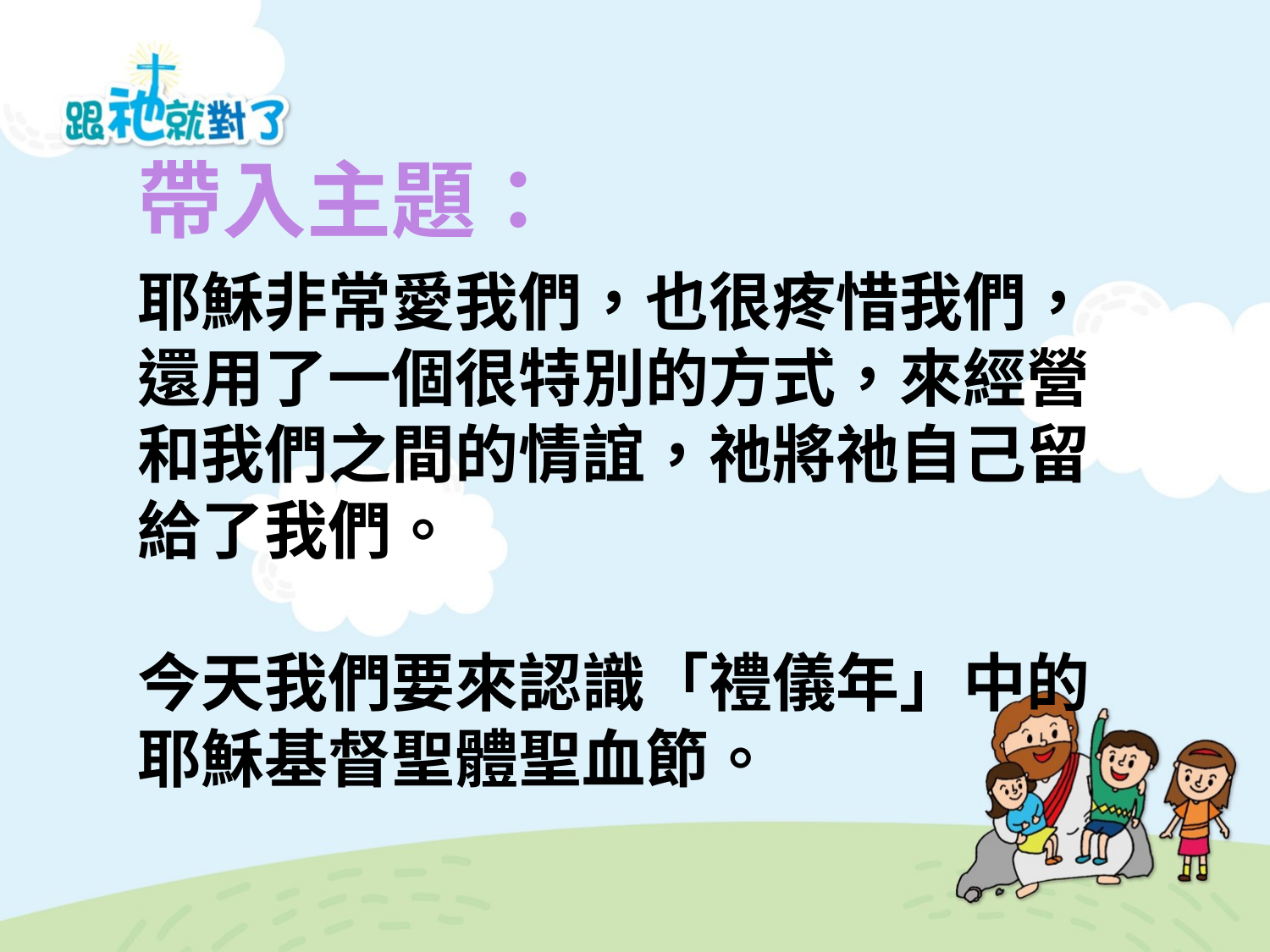

帶入主題：
耶穌非常愛我們，也很疼惜我們，還用了一個很特別的方式，來經營和我們之間的情誼，祂將祂自己留給了我們。

今天我們要來認識「禮儀年」中的耶穌基督聖體聖血節。